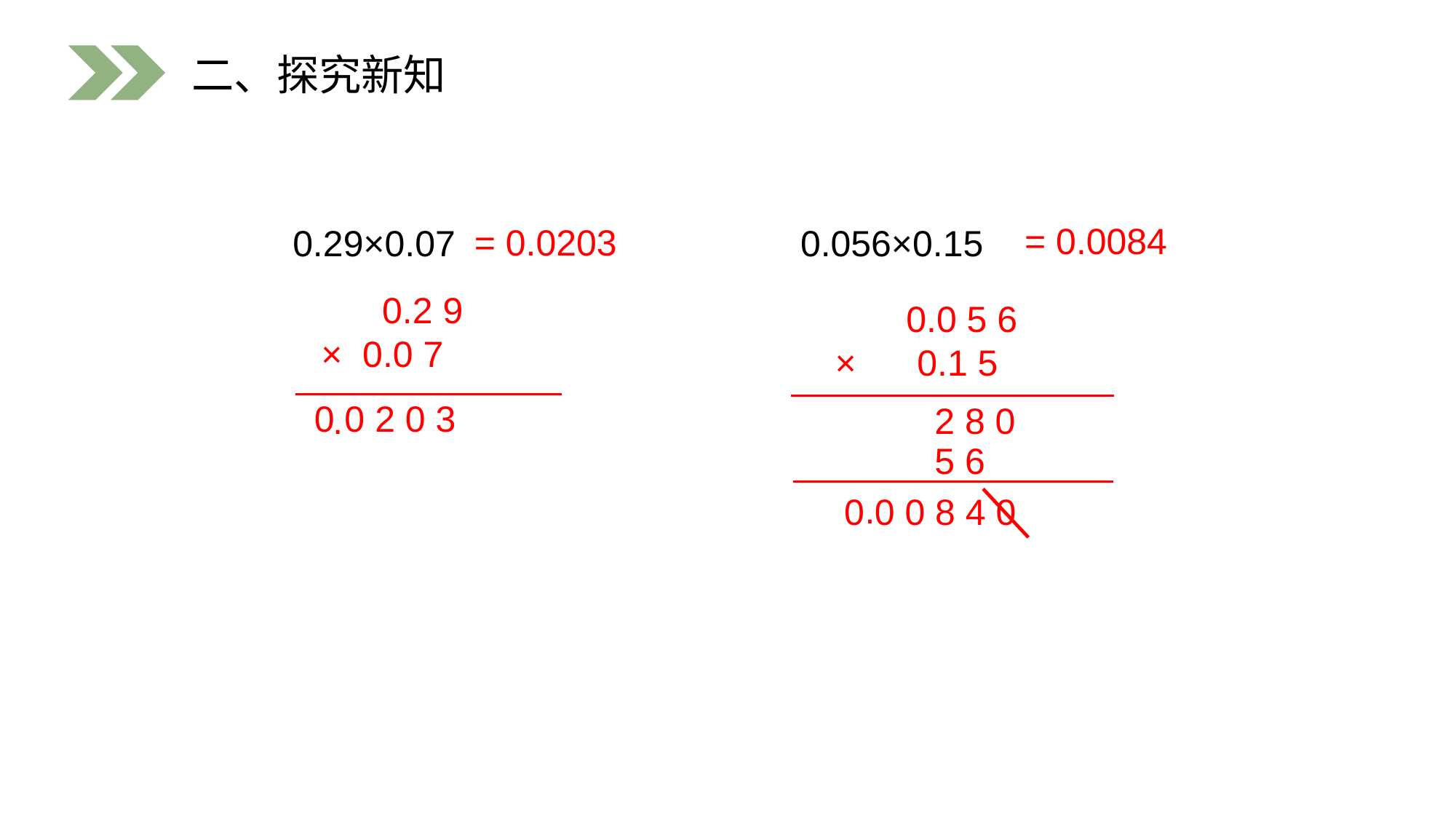

二、探究新知
= 0.0084
= 0.0203
0.29×0.07                                  0.056×0.15
      0.2 9
×  0.0 7
       0.0 5 6
×      0.1 5
0 0 2 0 3
2 8 0
.
5 6
.
0 0 0 8 4 0